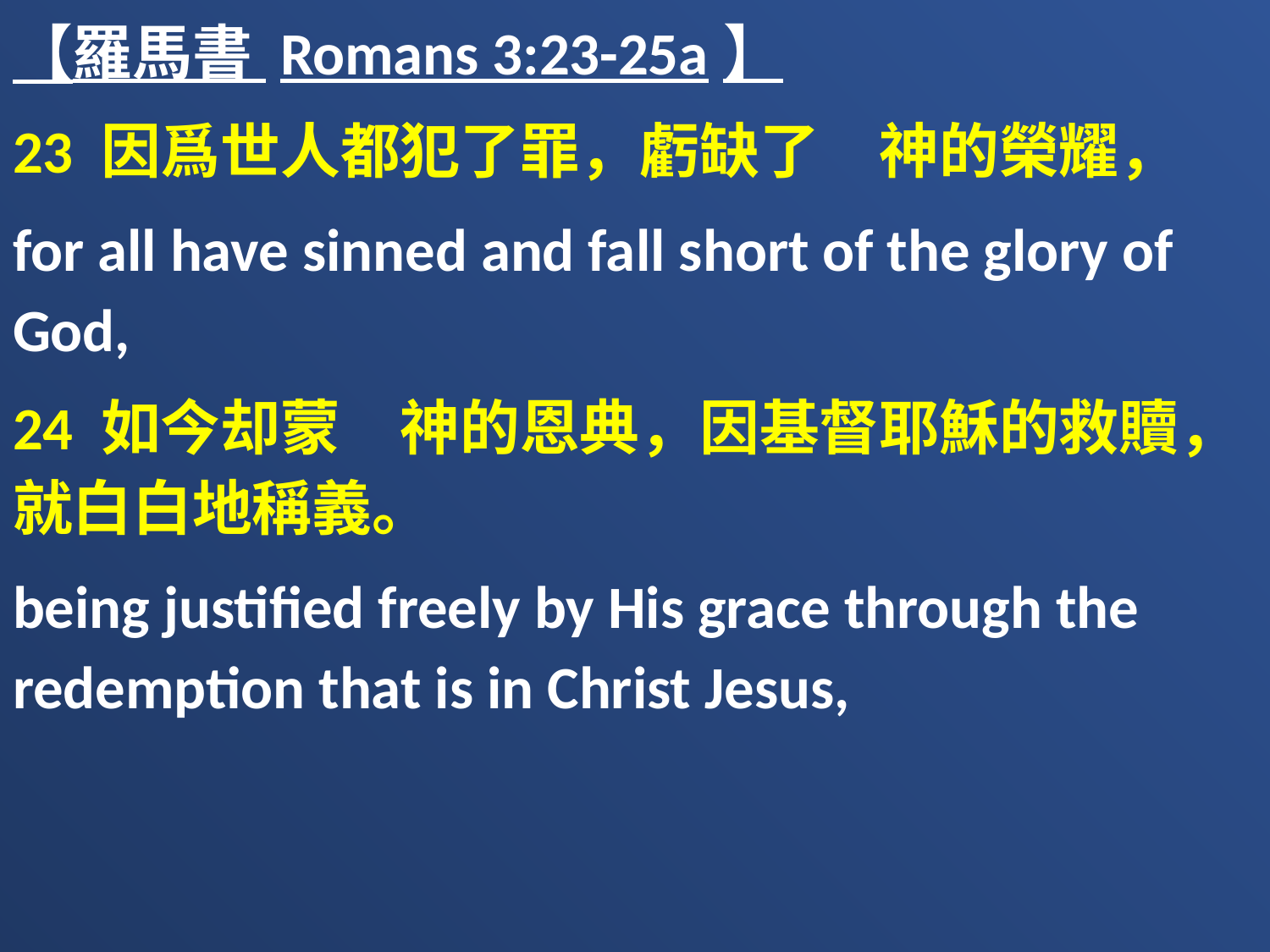

【羅馬書 Romans 3:23-25a】
23 因爲世人都犯了罪，虧缺了　神的榮耀，
for all have sinned and fall short of the glory of God,
24 如今却蒙　神的恩典，因基督耶穌的救贖，就白白地稱義。
being justified freely by His grace through the redemption that is in Christ Jesus,